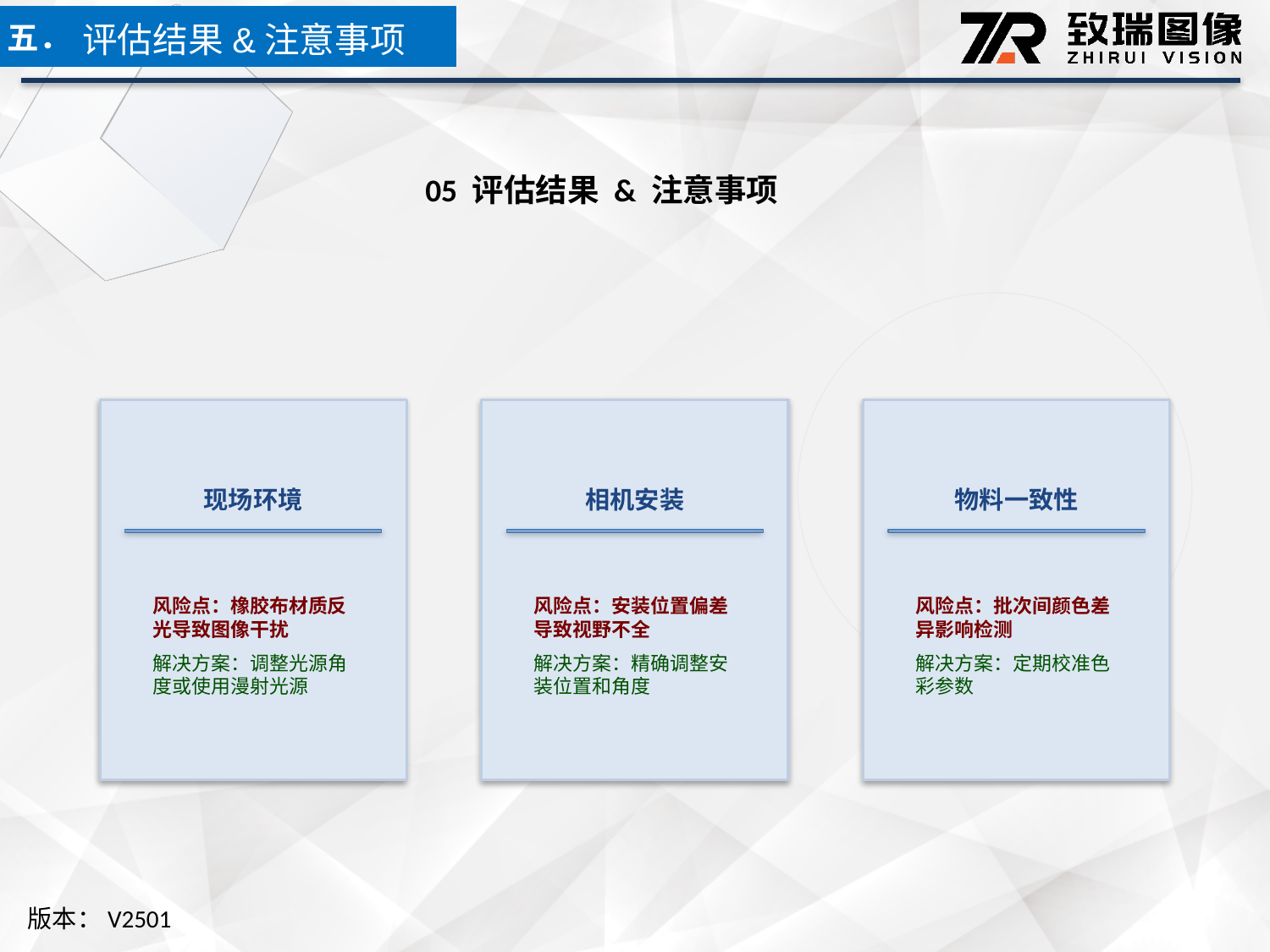

五．
评估结果&注意事项

05 评估结果 & 注意事项

现场环境

相机安装

物料一致性

风险点：橡胶布材质反光导致图像干扰
解决方案：调整光源角度或使用漫射光源

风险点：安装位置偏差导致视野不全
解决方案：精确调整安装位置和角度

风险点：批次间颜色差异影响检测
解决方案：定期校准色彩参数